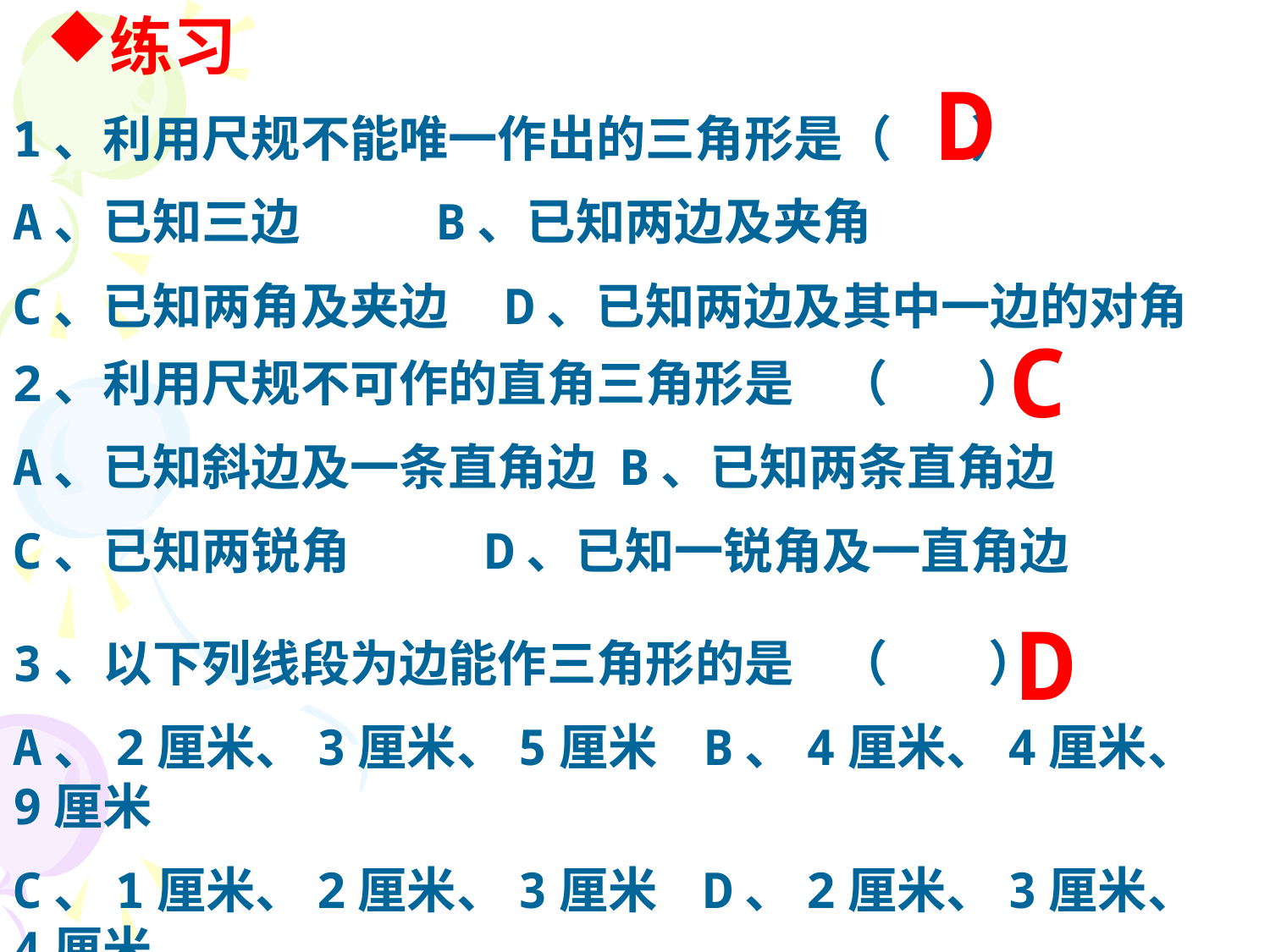

练习
1、利用尺规不能唯一作出的三角形是（       ）
A、已知三边           B、已知两边及夹角
C、已知两角及夹边    D、已知两边及其中一边的对角
D
C
2、利用尺规不可作的直角三角形是    （        ）
A、已知斜边及一条直角边 B、已知两条直角边
C、已知两锐角           D、已知一锐角及一直角边
D
3、以下列线段为边能作三角形的是    （         ）
A、2厘米、3厘米、5厘米   B、4厘米、4厘米、9厘米
C、1厘米、2厘米、3厘米   D、2厘米、3厘米、4厘米